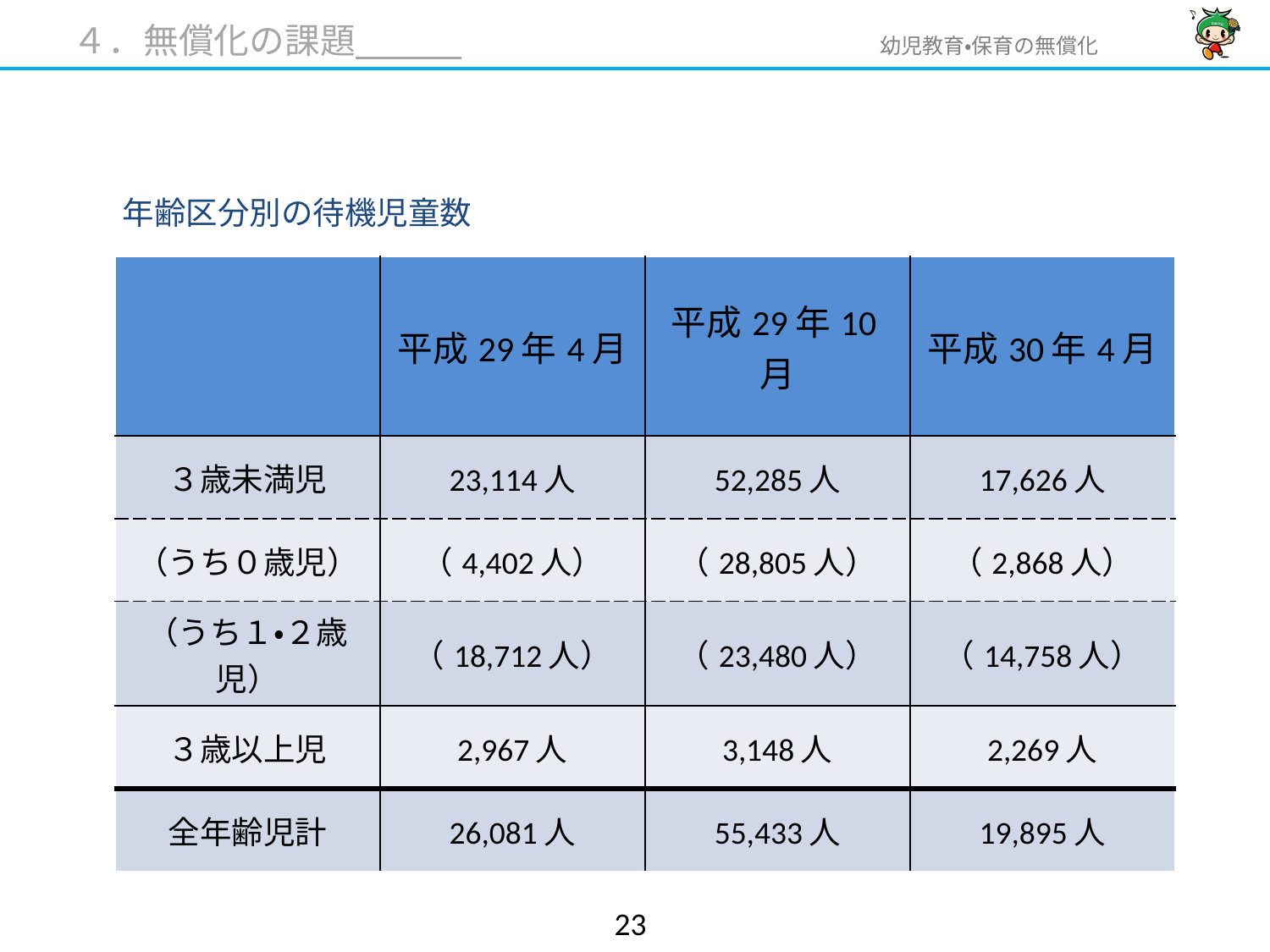

４．無償化の課題

年齢区分別の待機児童数

|  | 平成29年4月 | 平成29年10月 | 平成30年4月 |
| --- | --- | --- | --- |
| ３歳未満児 | 23,114人 | 52,285人 | 17,626人 |
| （うち０歳児） | （4,402人） | （28,805人） | （2,868人） |
| （うち１・２歳児） | （18,712人） | （23,480人） | （14,758人） |
| ３歳以上児 | 2,967人 | 3,148人 | 2,269人 |
| 全年齢児計 | 26,081人 | 55,433人 | 19,895人 |

23